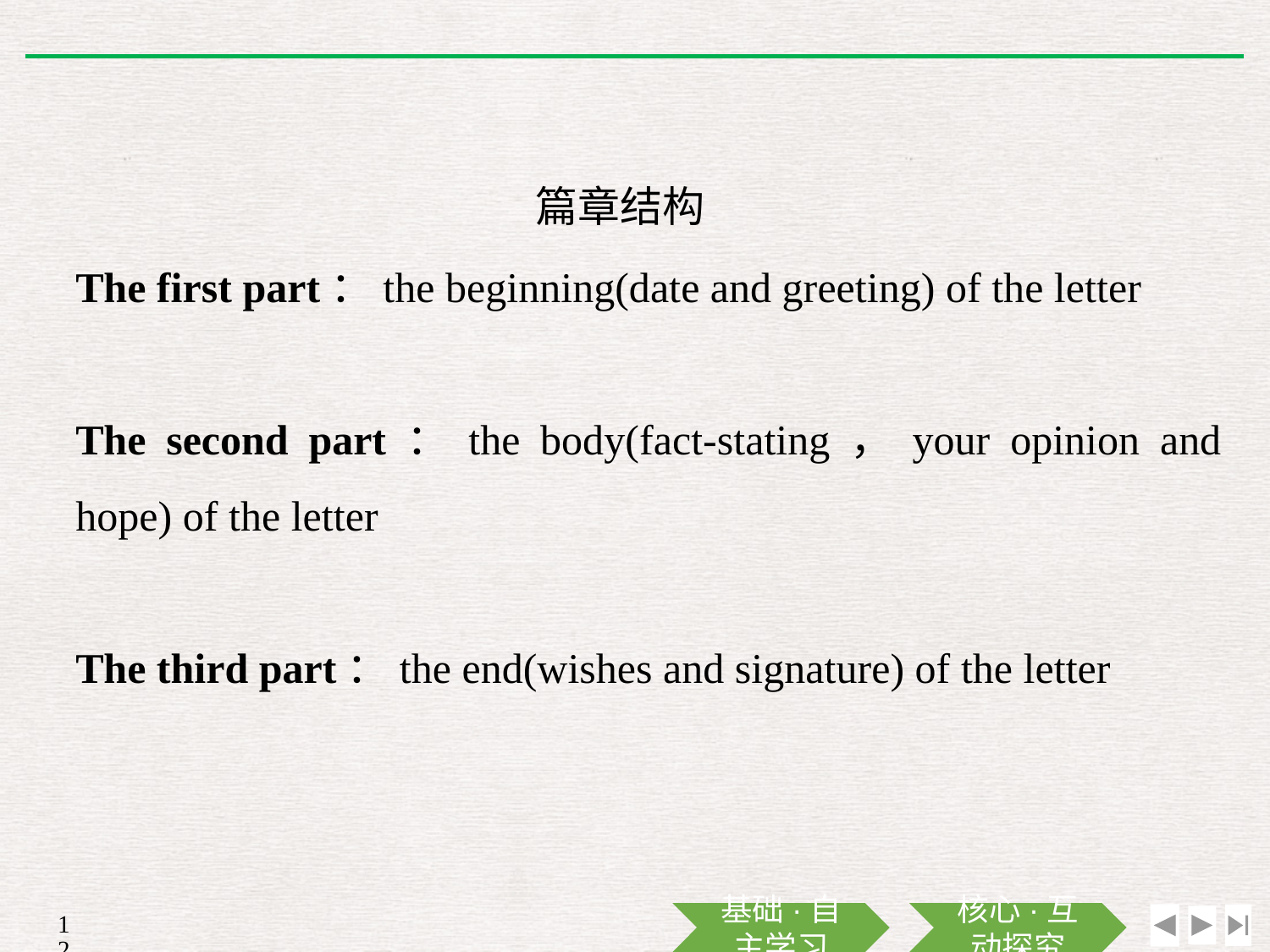

篇章结构
The first part：the beginning(date and greeting) of the letter

The second part：the body(fact-stating，your opinion and hope) of the letter

The third part：the end(wishes and signature) of the letter